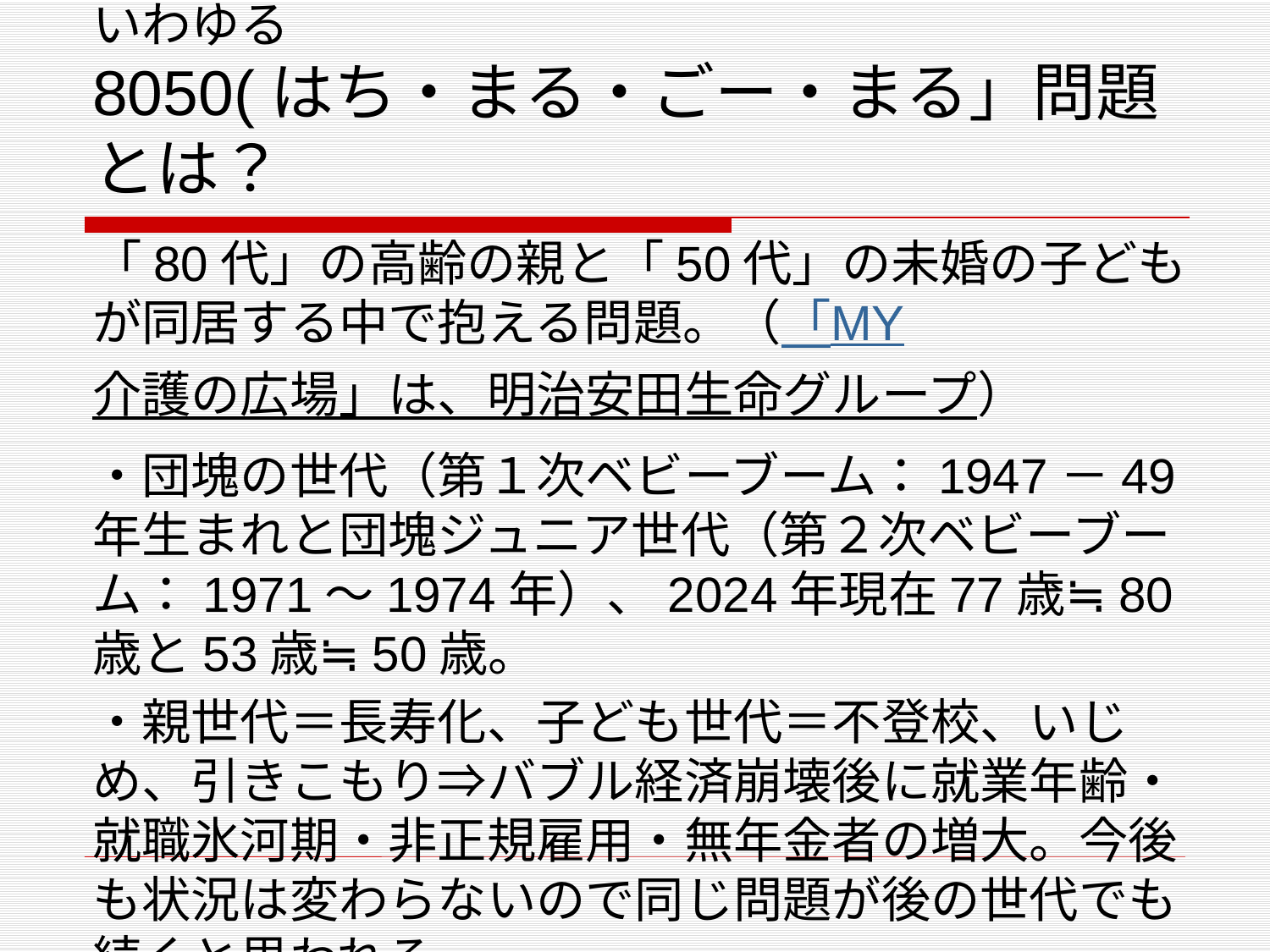

# いわゆる　 8050(はち・まる・ごー・まる」問題とは？
「80代」の高齢の親と「50代」の未婚の子どもが同居する中で抱える問題。（「MY介護の広場」は、明治安田生命グループ）
・団塊の世代（第１次ベビーブーム：1947－49年生まれと団塊ジュニア世代（第２次ベビーブーム：1971〜1974年）、2024年現在77歳≒80歳と53歳≒50歳。
・親世代＝長寿化、子ども世代＝不登校、いじめ、引きこもり⇒バブル経済崩壊後に就業年齢・就職氷河期・非正規雇用・無年金者の増大。今後も状況は変わらないので同じ問題が後の世代でも続くと思われる。